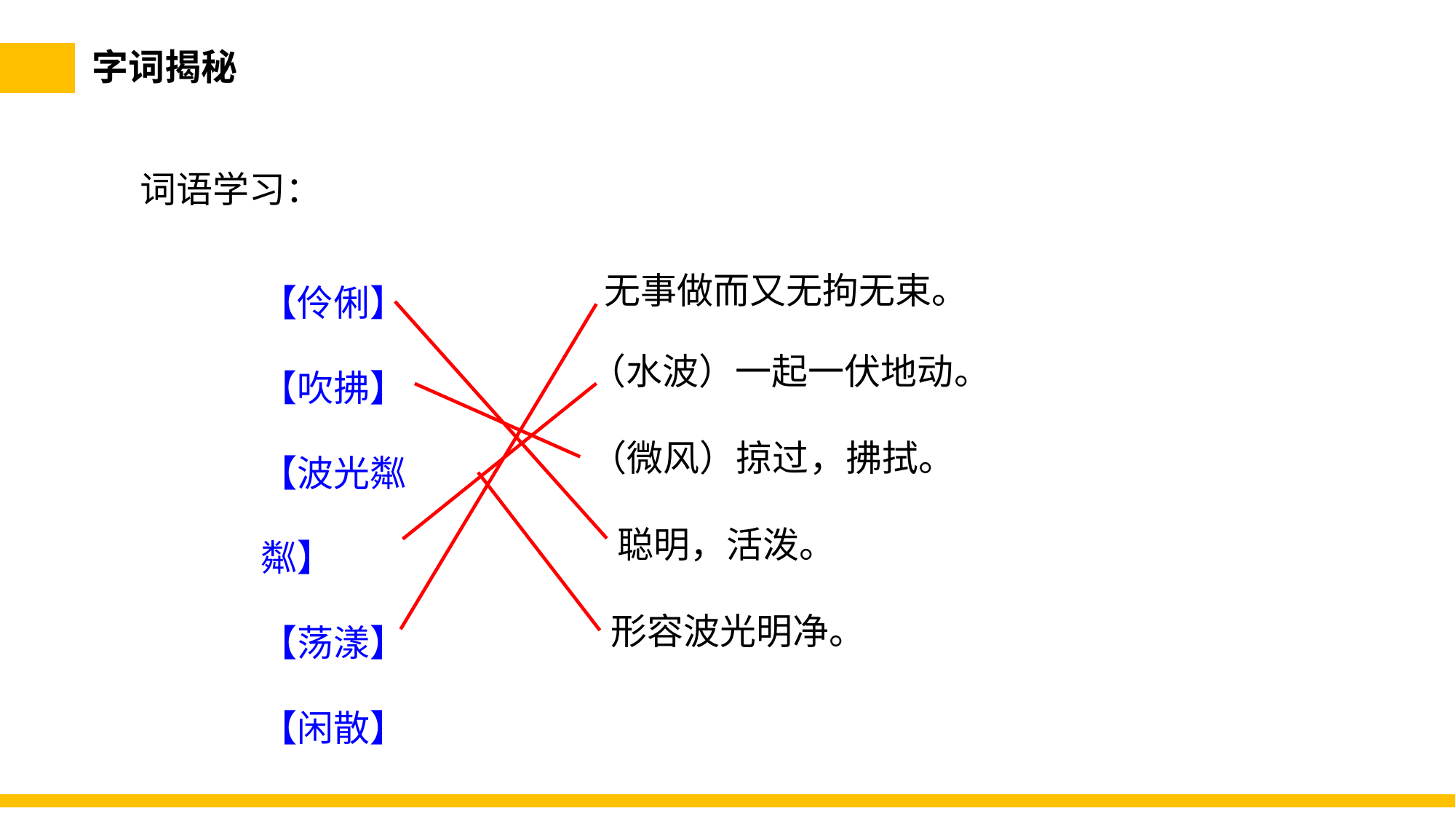

字词揭秘
词语学习：
【伶俐】
【吹拂】
【波光粼粼】
【荡漾】
【闲散】
无事做而又无拘无束。
（水波）一起一伏地动。
（微风）掠过，拂拭。
聪明，活泼。
形容波光明净。